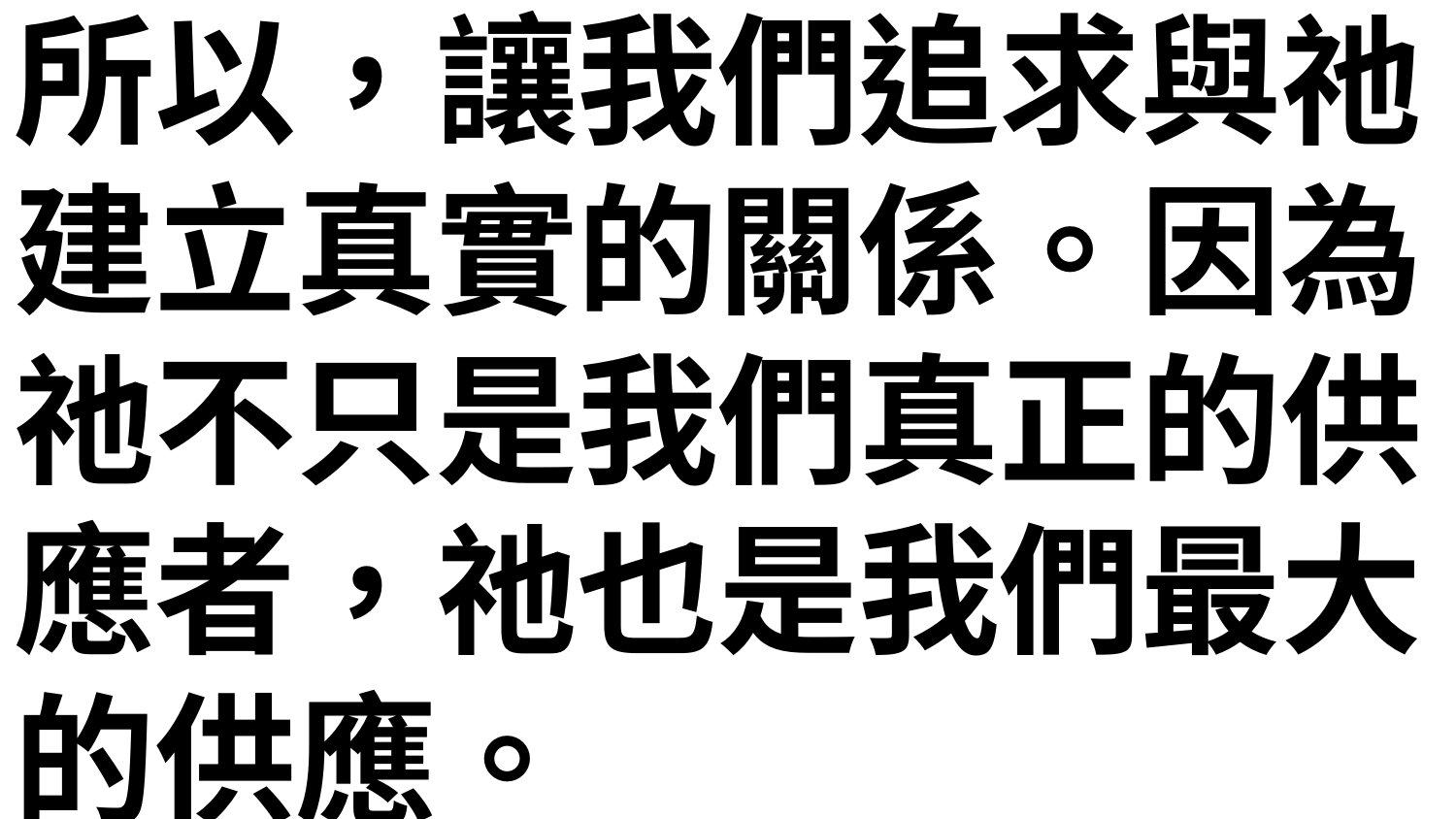

所以，讓我們追求與祂建立真實的關係。因為祂不只是我們真正的供應者，祂也是我們最大的供應。